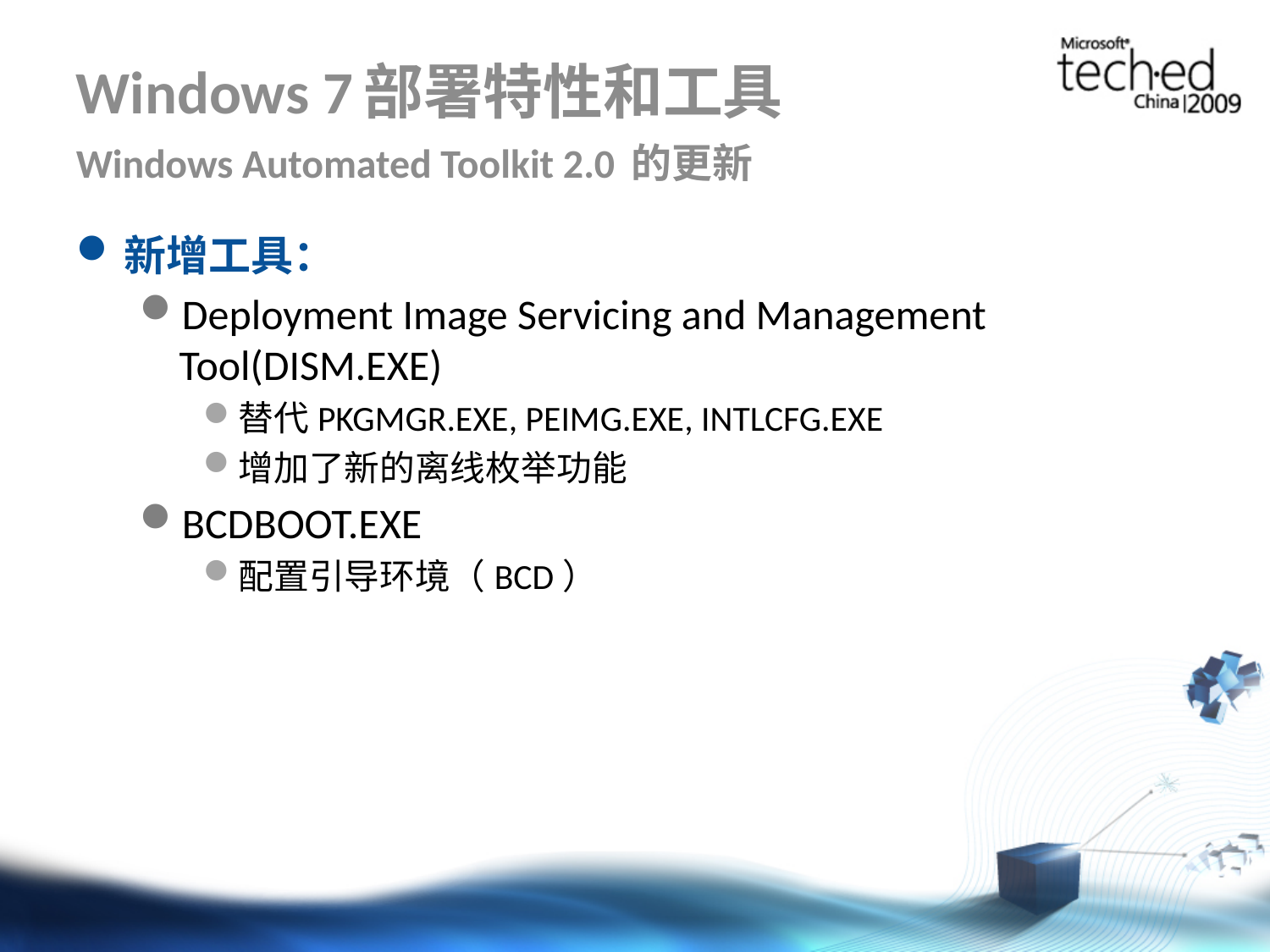

# Windows 7部署特性和工具 Windows Automated Toolkit 2.0 的更新
新增工具：
Deployment Image Servicing and Management Tool(DISM.EXE)
替代PKGMGR.EXE, PEIMG.EXE, INTLCFG.EXE
增加了新的离线枚举功能
BCDBOOT.EXE
配置引导环境（BCD）